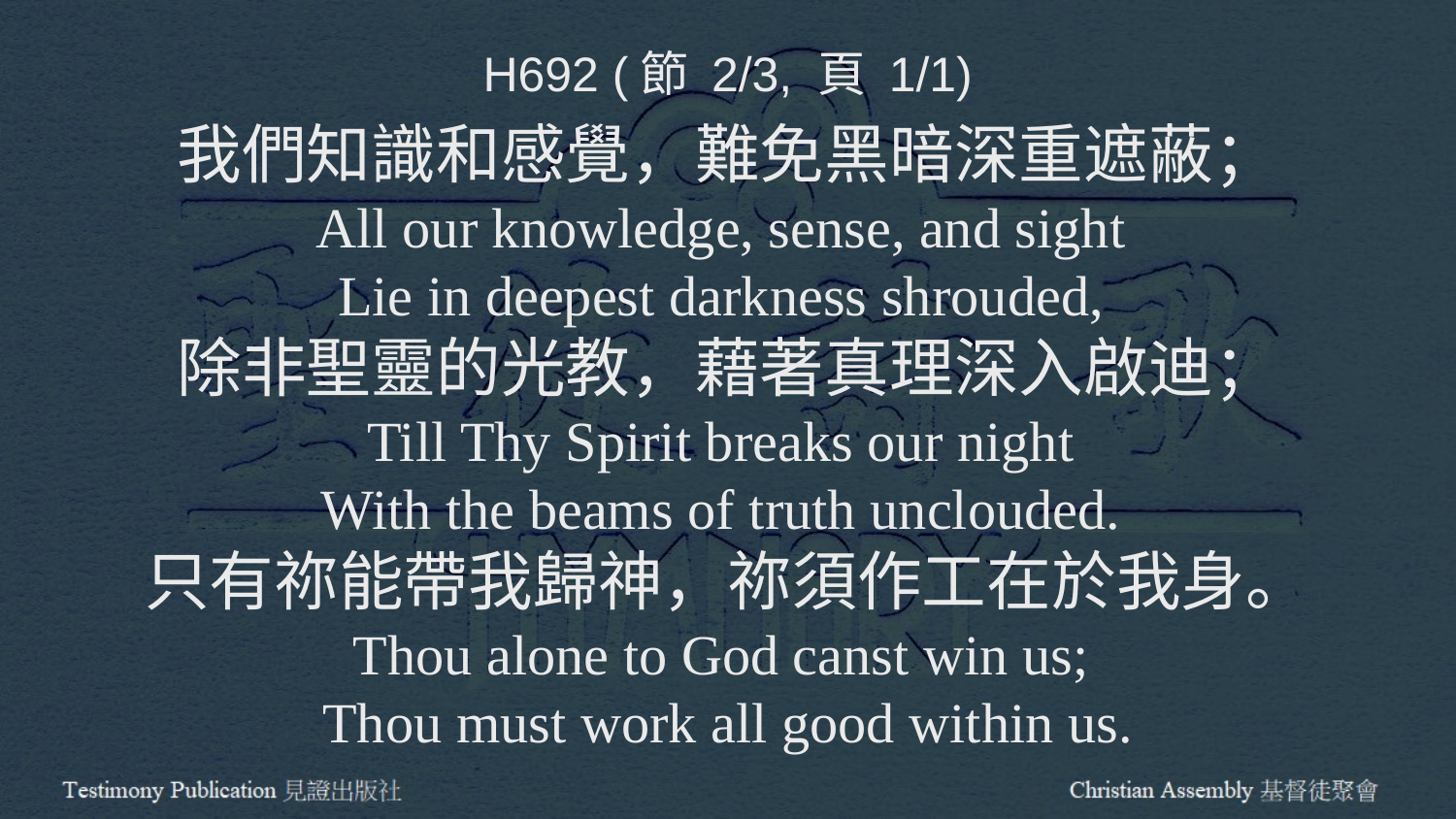

H692 (節 2/3, 頁 1/1)
我們知識和感覺，難免黑暗深重遮蔽；
All our knowledge, sense, and sight
Lie in deepest darkness shrouded,
除非聖靈的光教，藉著真理深入啟迪；
Till Thy Spirit breaks our night
With the beams of truth unclouded.
只有祢能帶我歸神，祢須作工在於我身。
Thou alone to God canst win us;
Thou must work all good within us.